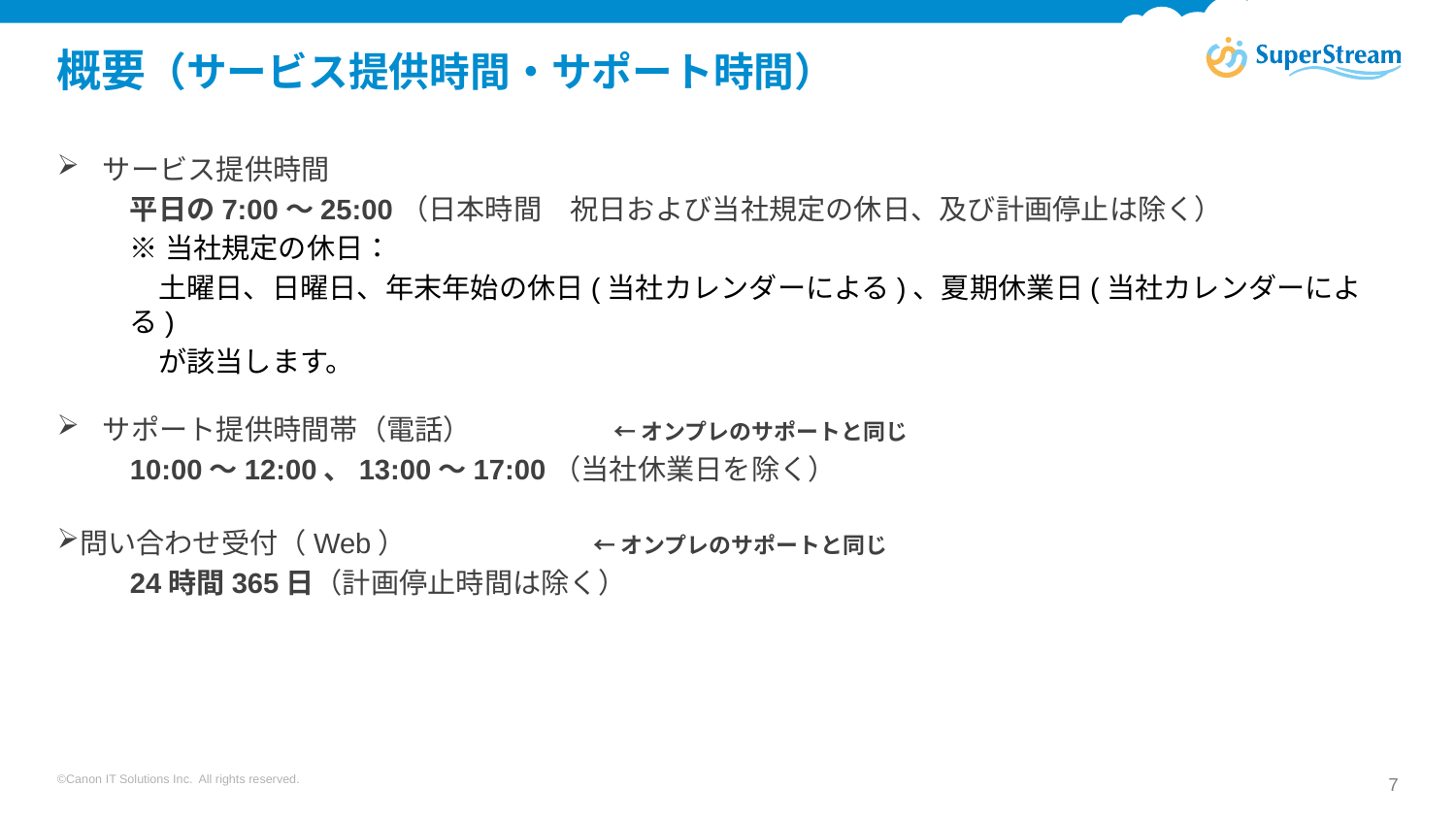

# 概要（サービス提供時間・サポート時間）
サービス提供時間
平日の7:00～25:00（日本時間　祝日および当社規定の休日、及び計画停止は除く）
※当社規定の休日：
　土曜日、日曜日、年末年始の休日(当社カレンダーによる)、夏期休業日(当社カレンダーによる)
　が該当します。

サポート提供時間帯（電話）　　　　　← オンプレのサポートと同じ
10:00～12:00、13:00～17:00（当社休業日を除く）

問い合わせ受付（Web） 　　　　　　  ← オンプレのサポートと同じ
24時間365日（計画停止時間は除く）

©Canon IT Solutions Inc.  All rights reserved.
7